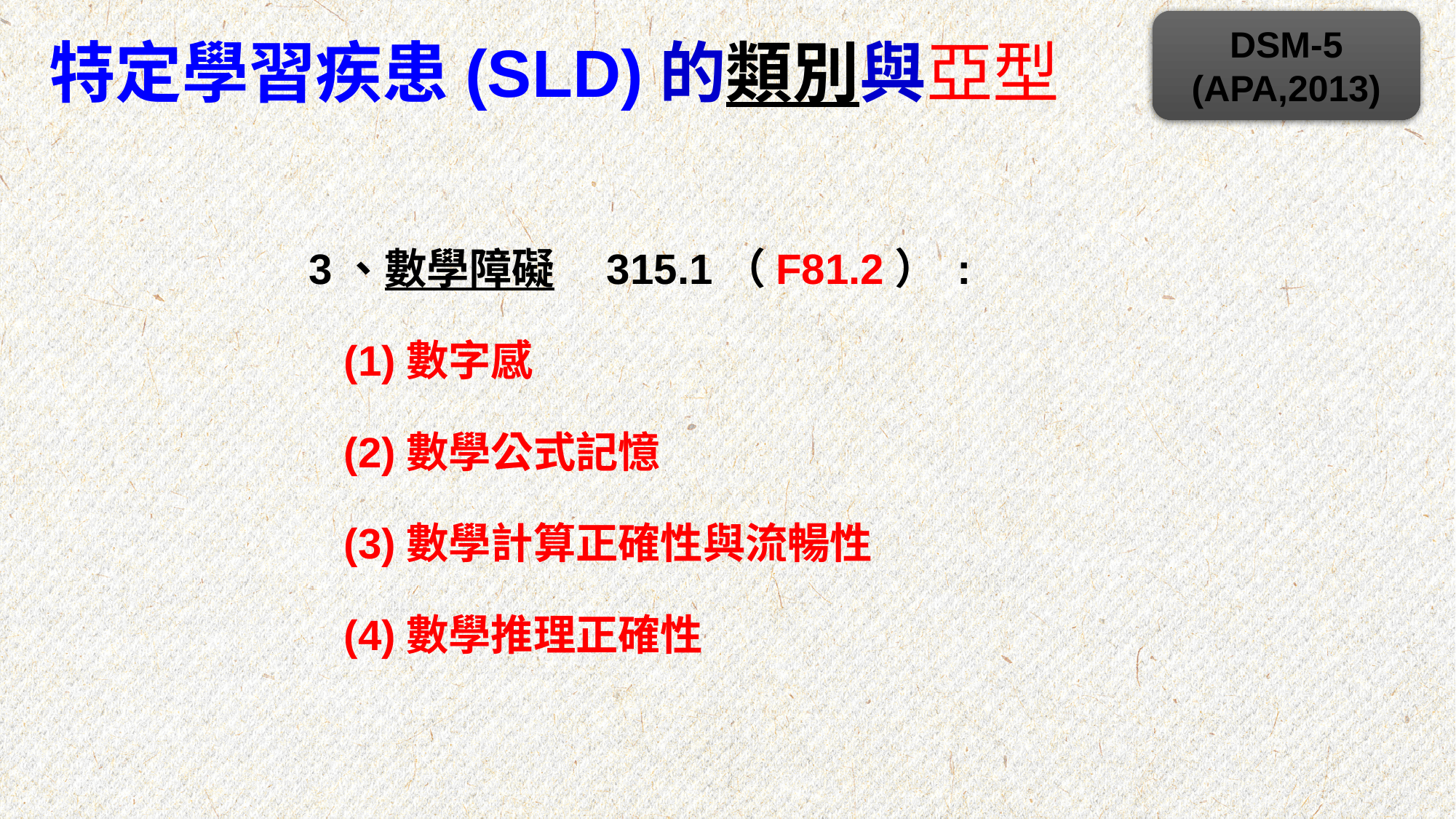

# 特定學習疾患(SLD)的類別與亞型
DSM-5
(APA,2013)
3、數學障礙　315.1（F81.2） :
   (1)數字感
   (2)數學公式記憶
   (3)數學計算正確性與流暢性
   (4)數學推理正確性